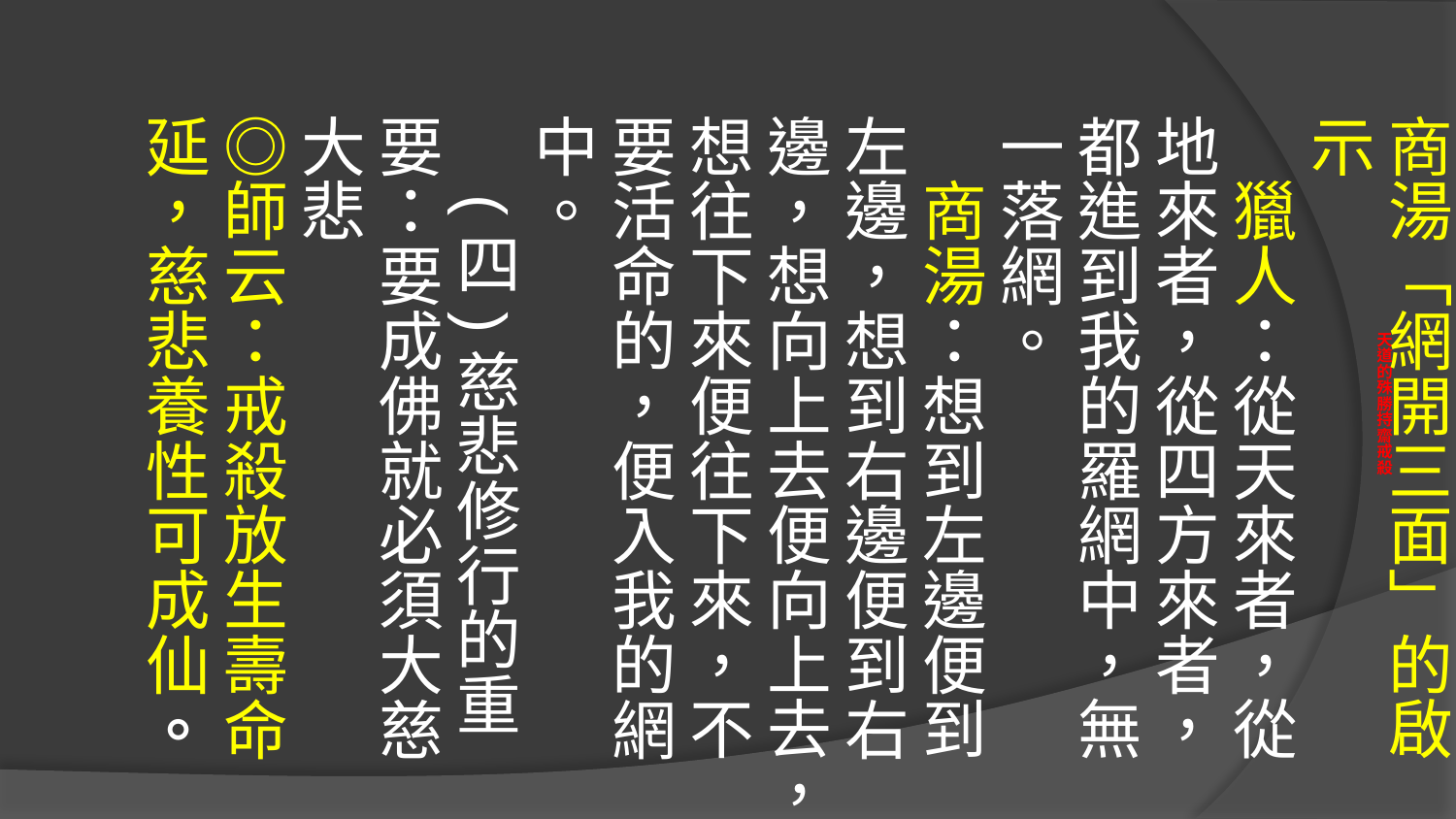

# 天道的殊勝持齋戒殺
商湯「網開三面」的啟示
　獵人：從天來者，從地來者，從四方來者，都進到我的羅網中，無一落網。
　商湯：想到左邊便到左邊，想到右邊便到右邊，想向上去便向上去，想往下來便往下來，不要活命的，便入我的網中。
　(四)慈悲修行的重要：要成佛就必須大慈大悲
◎師云：戒殺放生壽命延，慈悲養性可成仙。